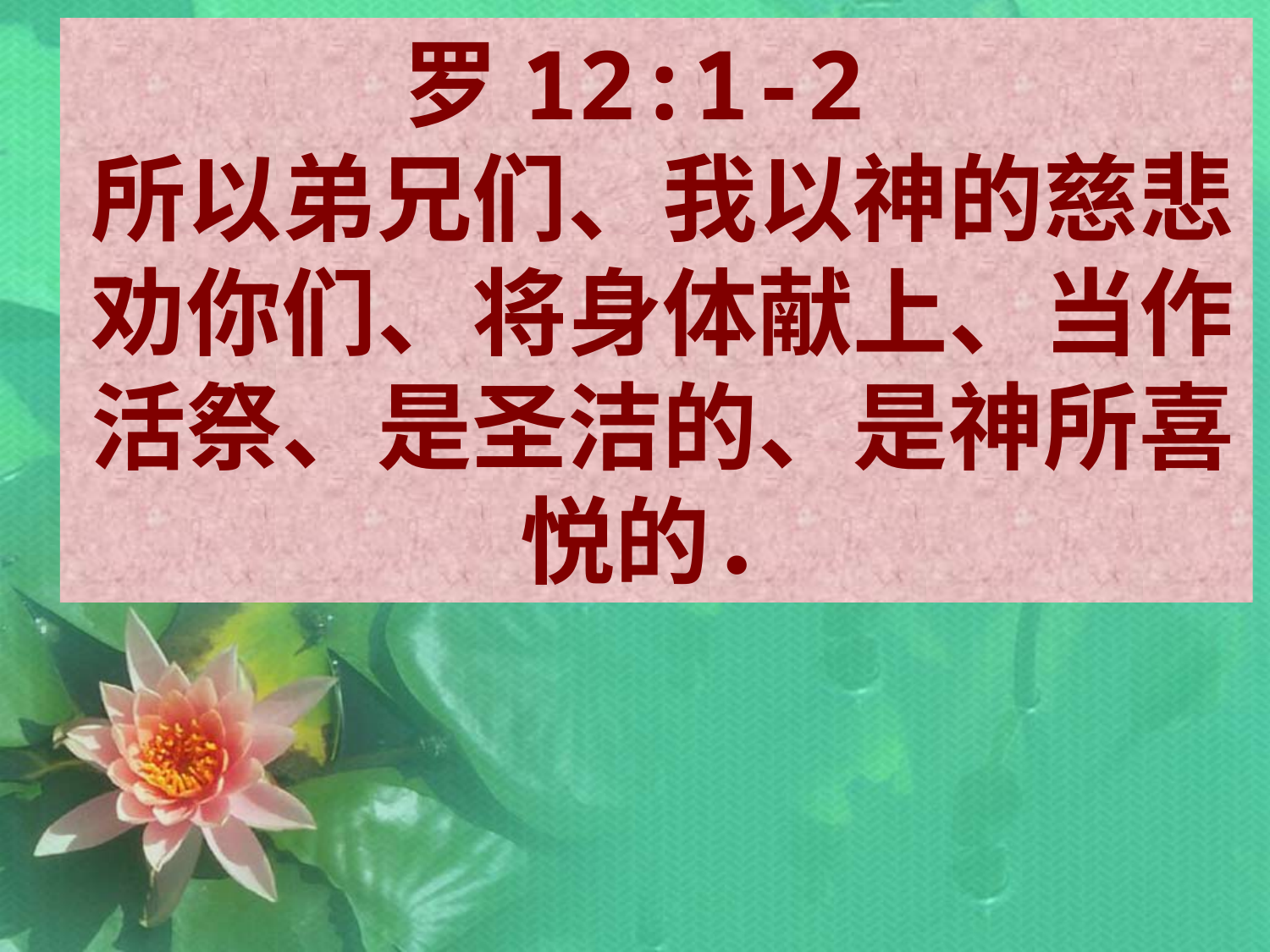

罗12:1-2
所以弟兄们、我以神的慈悲劝你们、将身体献上、当作活祭、是圣洁的、是神所喜悦的．